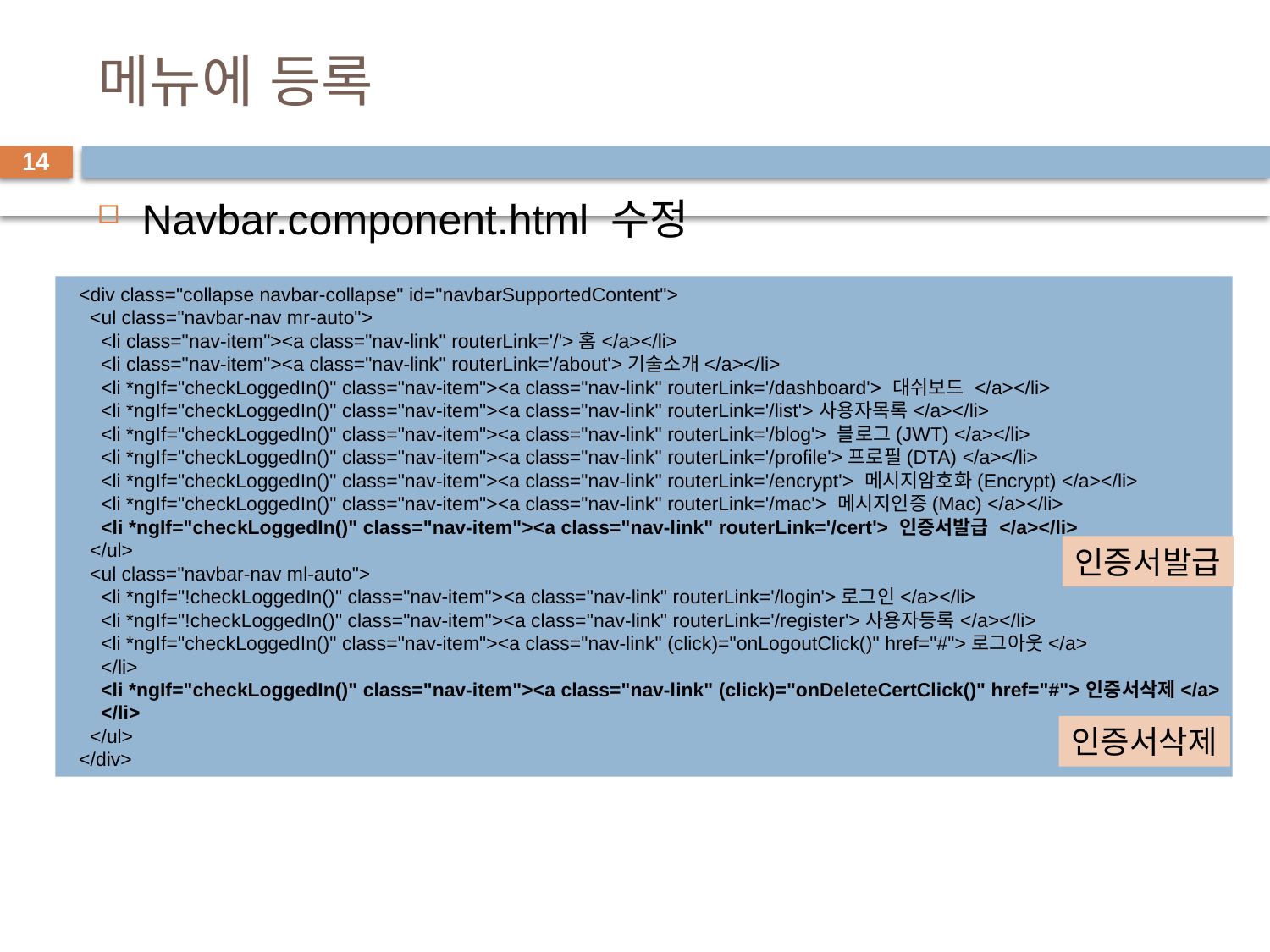

# 메뉴에 등록
14
Navbar.component.html 수정
  <div class="collapse navbar-collapse" id="navbarSupportedContent">
    <ul class="navbar-nav mr-auto">
      <li class="nav-item"><a class="nav-link" routerLink='/'>홈</a></li>
      <li class="nav-item"><a class="nav-link" routerLink='/about'>기술소개</a></li>
      <li *ngIf="checkLoggedIn()" class="nav-item"><a class="nav-link" routerLink='/dashboard'> 대쉬보드 </a></li>
      <li *ngIf="checkLoggedIn()" class="nav-item"><a class="nav-link" routerLink='/list'>사용자목록</a></li>
      <li *ngIf="checkLoggedIn()" class="nav-item"><a class="nav-link" routerLink='/blog'> 블로그(JWT) </a></li>
      <li *ngIf="checkLoggedIn()" class="nav-item"><a class="nav-link" routerLink='/profile'>프로필(DTA) </a></li>
      <li *ngIf="checkLoggedIn()" class="nav-item"><a class="nav-link" routerLink='/encrypt'> 메시지암호화(Encrypt) </a></li>
      <li *ngIf="checkLoggedIn()" class="nav-item"><a class="nav-link" routerLink='/mac'> 메시지인증(Mac) </a></li>
      <li *ngIf="checkLoggedIn()" class="nav-item"><a class="nav-link" routerLink='/cert'> 인증서발급 </a></li>
    </ul>
    <ul class="navbar-nav ml-auto">
      <li *ngIf="!checkLoggedIn()" class="nav-item"><a class="nav-link" routerLink='/login'>로그인</a></li>
      <li *ngIf="!checkLoggedIn()" class="nav-item"><a class="nav-link" routerLink='/register'>사용자등록</a></li>
      <li *ngIf="checkLoggedIn()" class="nav-item"><a class="nav-link" (click)="onLogoutClick()" href="#">로그아웃</a>
      </li>
      <li *ngIf="checkLoggedIn()" class="nav-item"><a class="nav-link" (click)="onDeleteCertClick()" href="#">인증서삭제</a>
      </li>
    </ul>
  </div>

인증서발급
인증서삭제